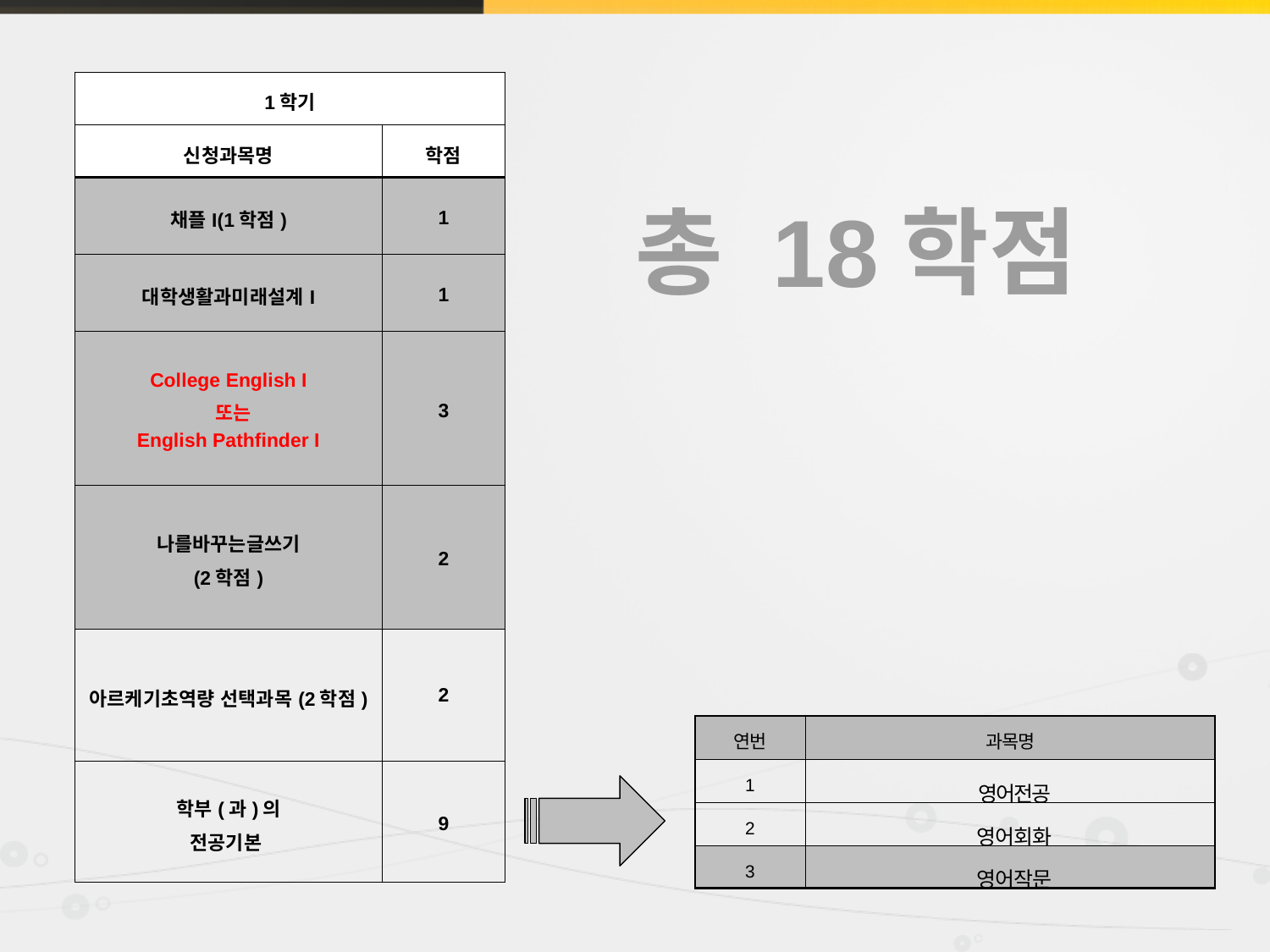

| 1학기 |  |
| --- | --- |
| 신청과목명 | 학점 |
| 채플I(1학점) | 1 |
| 대학생활과미래설계I | 1 |
| College English I 또는 English Pathfinder I | 3 |
| 나를바꾸는글쓰기 (2학점) | 2 |
| 아르케기초역량 선택과목(2학점) | 2 |
| 학부(과)의 전공기본 | 9 |
총 18학점
| 연번 | 과목명 |
| --- | --- |
| 1 | 영어전공 |
| 2 | 영어회화 |
| 3 | 영어작문 |